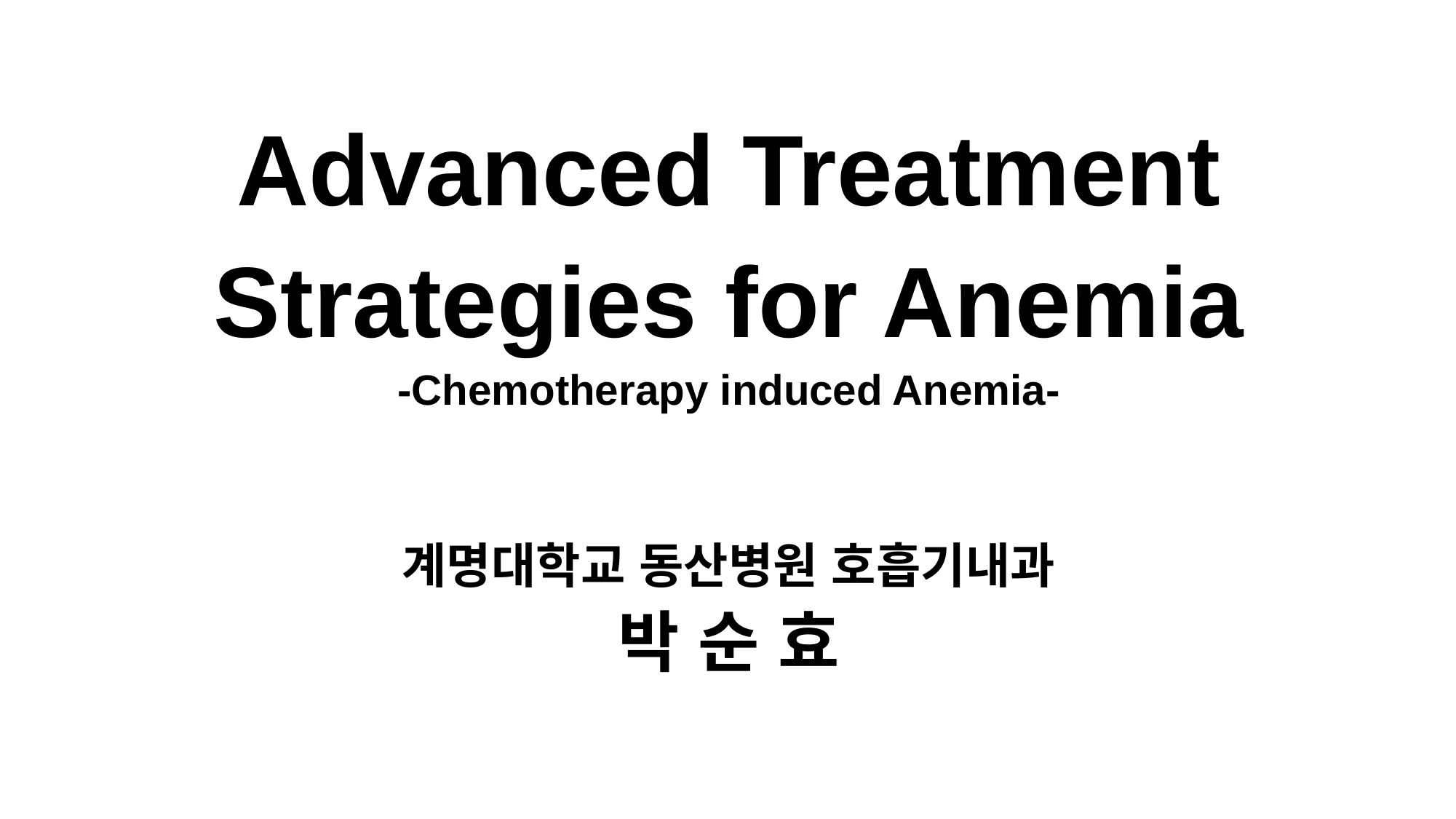

# Advanced Treatment Strategies for Anemia -Chemotherapy induced Anemia-
계명대학교 동산병원 호흡기내과
박 순 효